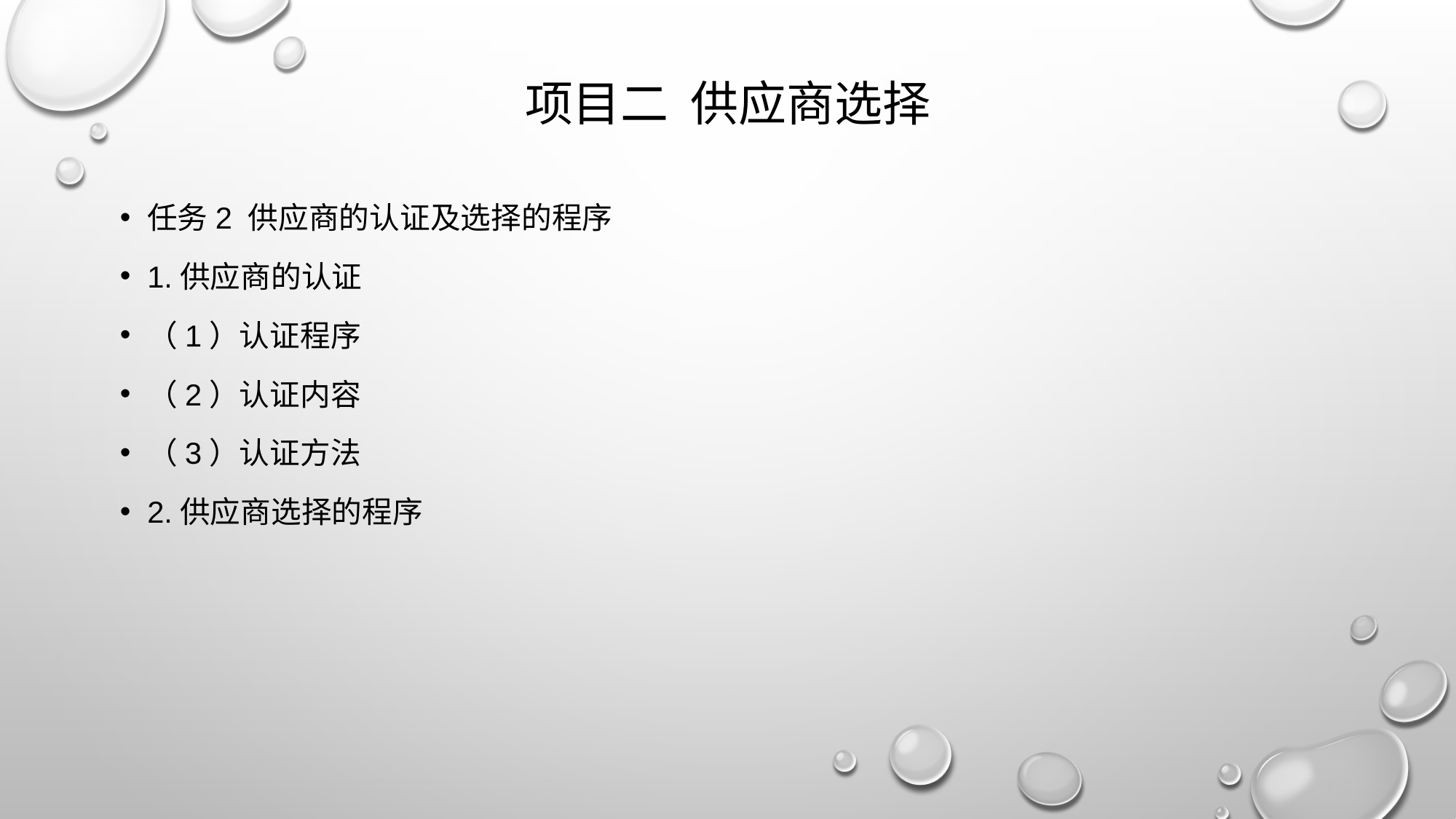

# 项目二  供应商选择
任务2 供应商的认证及选择的程序
1.供应商的认证
（1）认证程序
（2）认证内容
（3）认证方法
2.供应商选择的程序